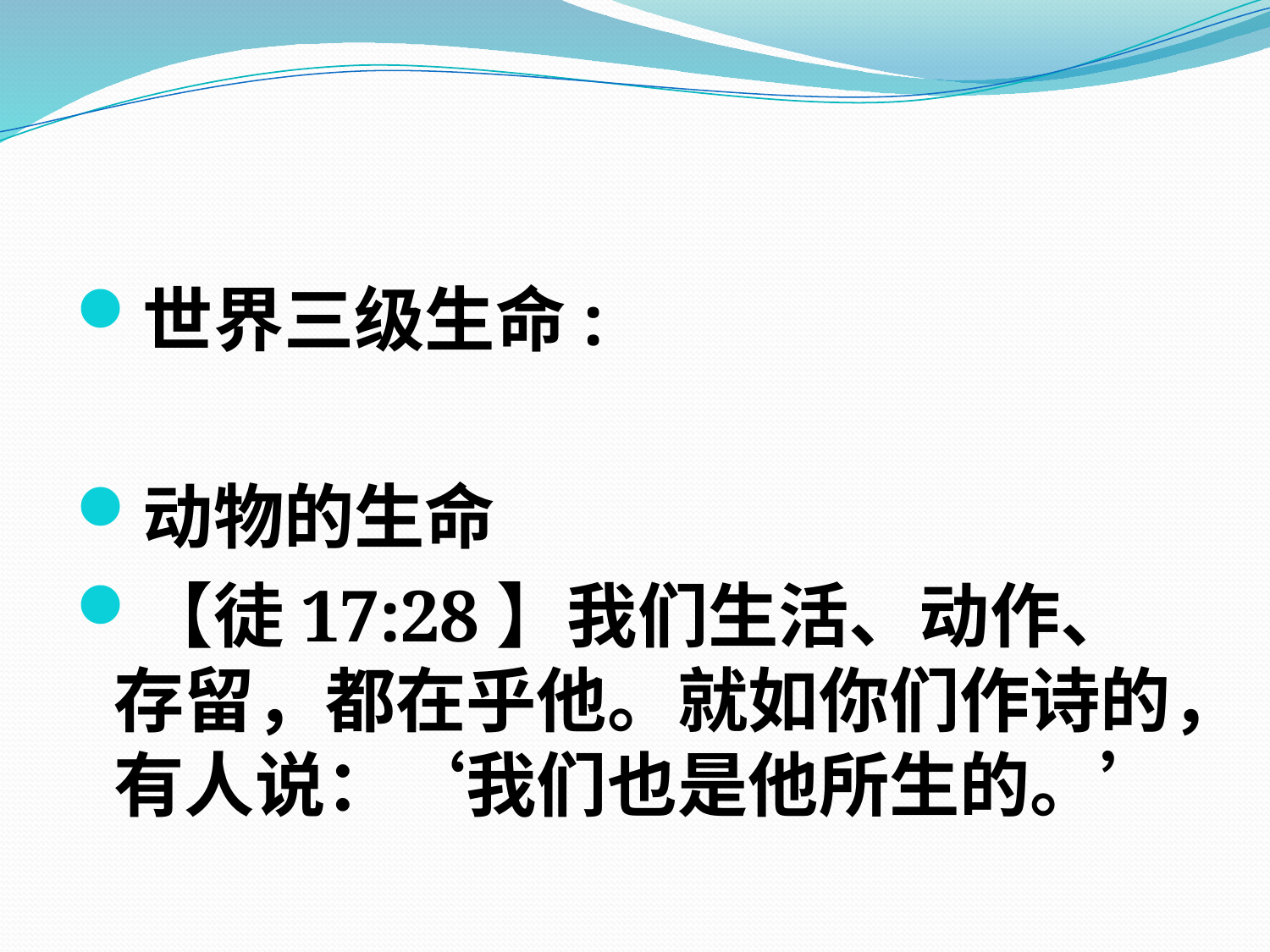

#
世界三级生命:

动物的生命
【徒17:28】我们生活、动作、存留，都在乎他。就如你们作诗的，有人说：‘我们也是他所生的。’